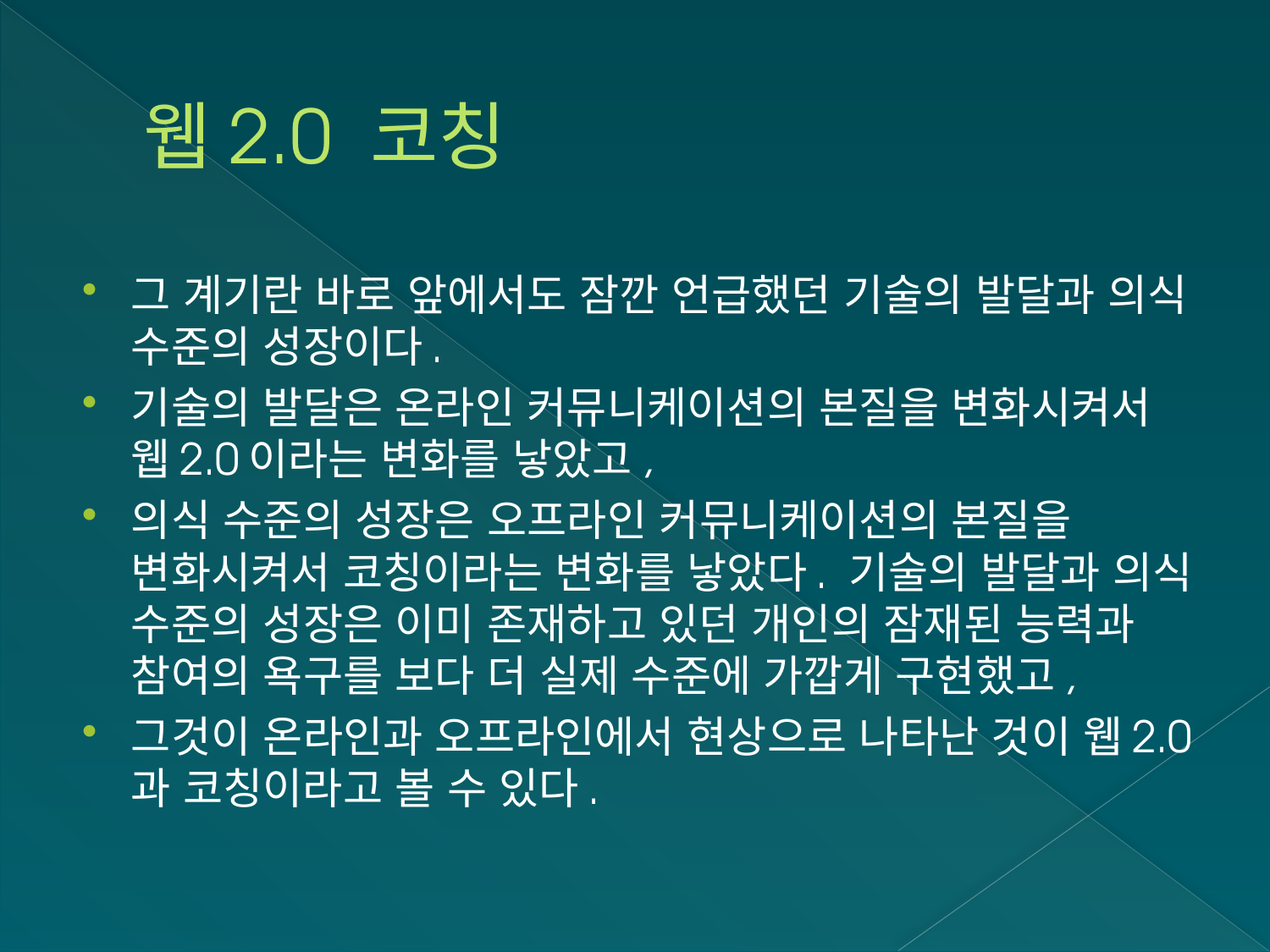

# 웹2.0 코칭
그 계기란 바로 앞에서도 잠깐 언급했던 기술의 발달과 의식 수준의 성장이다.
기술의 발달은 온라인 커뮤니케이션의 본질을 변화시켜서 웹2.0이라는 변화를 낳았고,
의식 수준의 성장은 오프라인 커뮤니케이션의 본질을 변화시켜서 코칭이라는 변화를 낳았다. 기술의 발달과 의식 수준의 성장은 이미 존재하고 있던 개인의 잠재된 능력과 참여의 욕구를 보다 더 실제 수준에 가깝게 구현했고,
그것이 온라인과 오프라인에서 현상으로 나타난 것이 웹2.0과 코칭이라고 볼 수 있다.